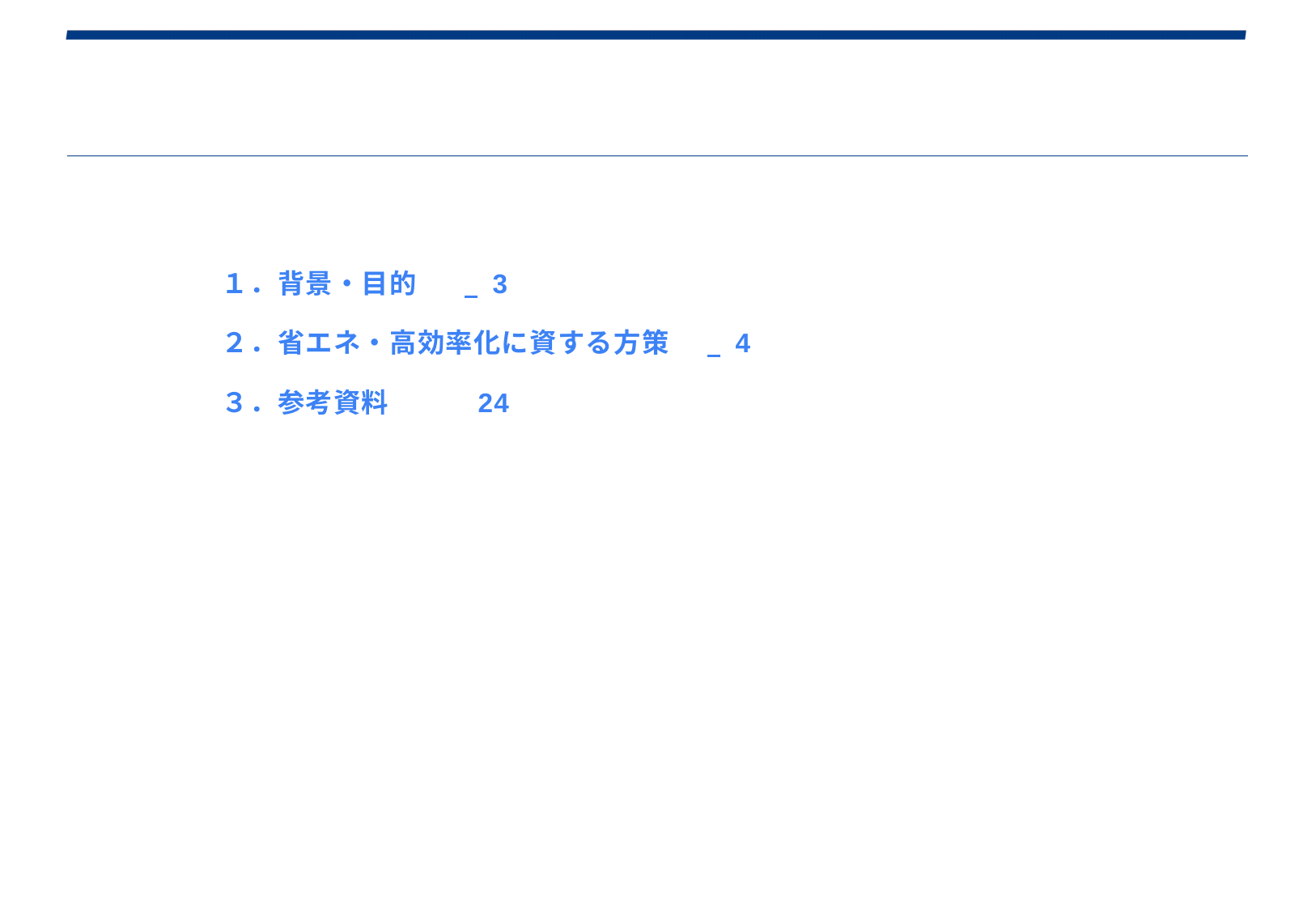

#
１．背景・目的 	   3
２．省エネ・高効率化に資する方策	   4
３．参考資料 	 24